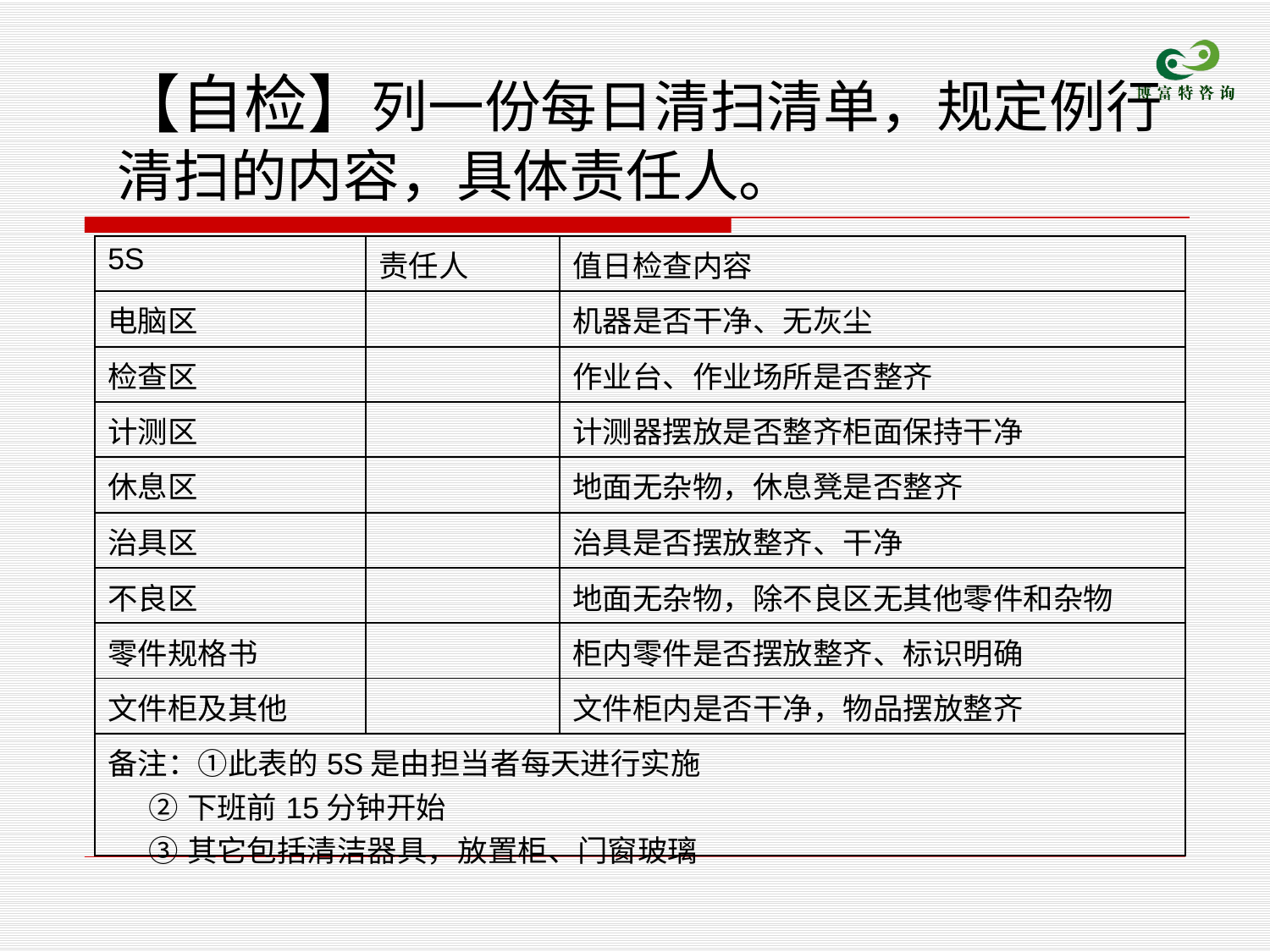

【自检】列一份每日清扫清单，规定例行清扫的内容，具体责任人。
| 5S | 责任人 | 值日检查内容 |
| --- | --- | --- |
| 电脑区 |  | 机器是否干净、无灰尘 |
| 检查区 |  | 作业台、作业场所是否整齐 |
| 计测区 |  | 计测器摆放是否整齐柜面保持干净 |
| 休息区 |  | 地面无杂物，休息凳是否整齐 |
| 治具区 |  | 治具是否摆放整齐、干净 |
| 不良区 |  | 地面无杂物，除不良区无其他零件和杂物 |
| 零件规格书 |  | 柜内零件是否摆放整齐、标识明确 |
| 文件柜及其他 |  | 文件柜内是否干净，物品摆放整齐 |
| 备注：①此表的5S是由担当者每天进行实施 ②下班前15分钟开始 ③其它包括清洁器具，放置柜、门窗玻璃 |  |  |
207